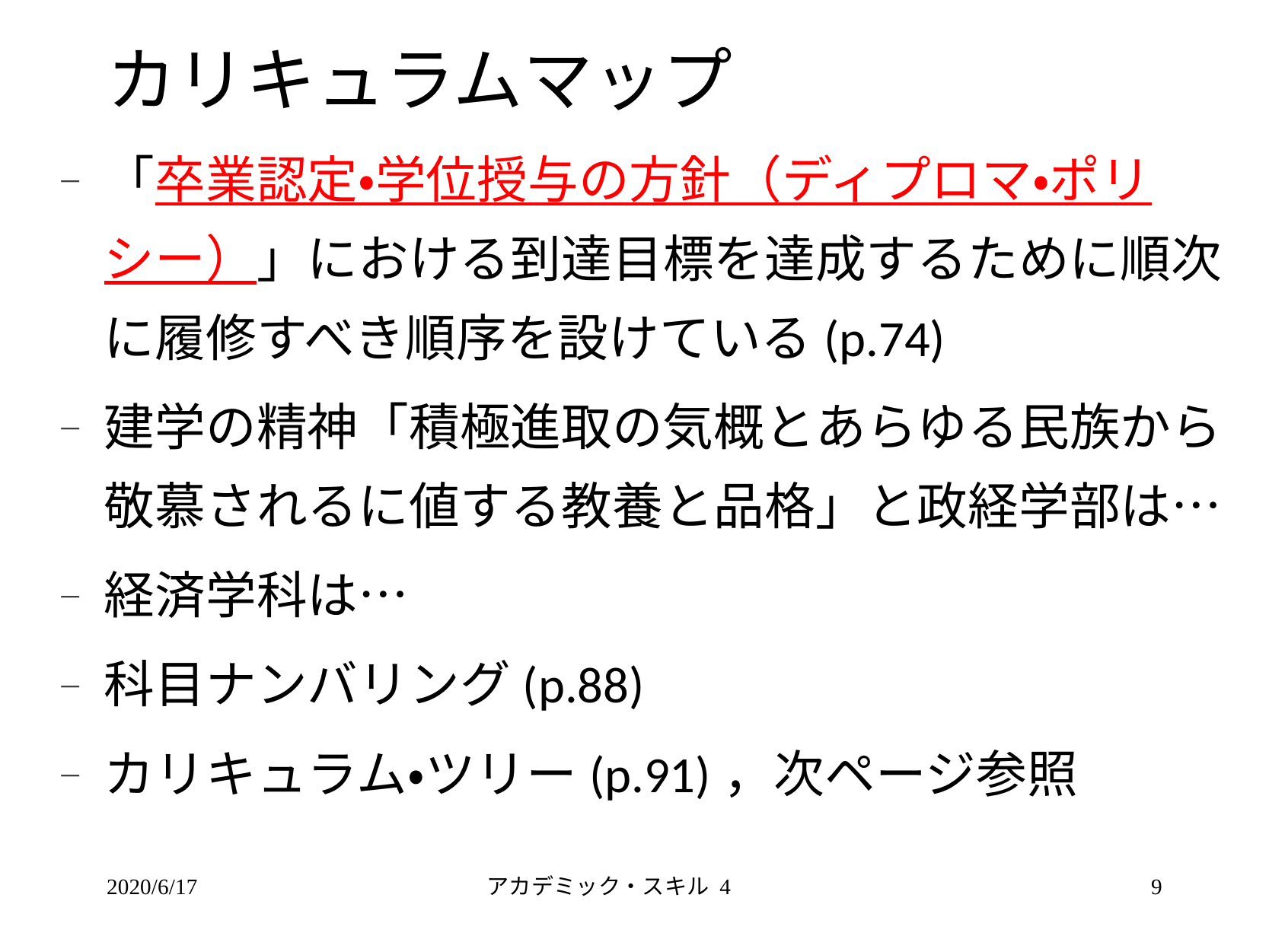

# カリキュラムマップ
「卒業認定・学位授与の方針（ディプロマ・ポリシー）」における到達目標を達成するために順次に履修すべき順序を設けている(p.74)
建学の精神「積極進取の気概とあらゆる民族から敬慕されるに値する教養と品格」と政経学部は…
経済学科は…
科目ナンバリング(p.88)
カリキュラム・ツリー(p.91)，次ページ参照
2020/6/17
アカデミック・スキル 4
9